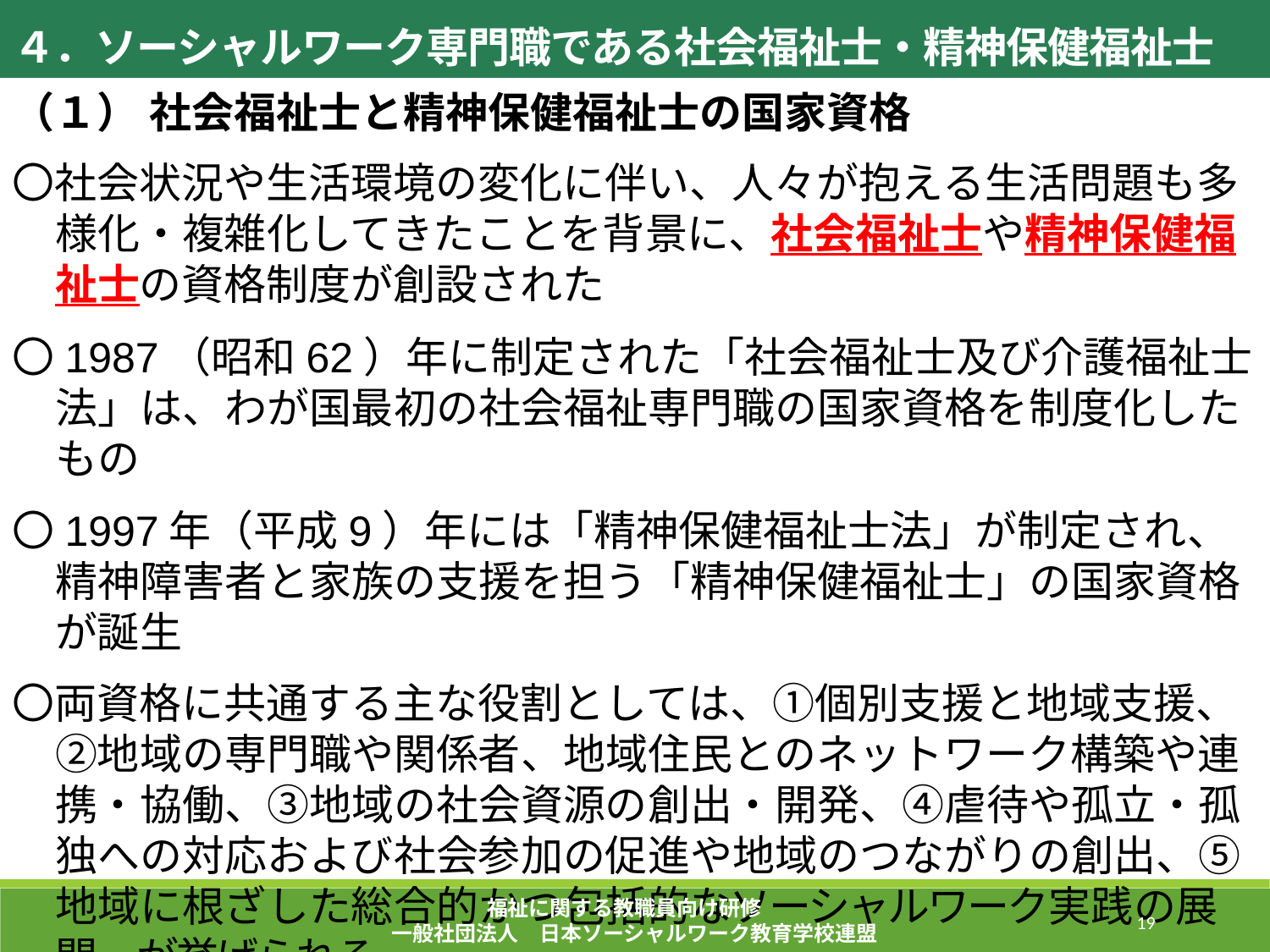

４．ソーシャルワーク専門職である社会福祉士・精神保健福祉士
（１） 社会福祉士と精神保健福祉士の国家資格
〇社会状況や生活環境の変化に伴い、人々が抱える生活問題も多様化・複雑化してきたことを背景に、社会福祉士や精神保健福祉士の資格制度が創設された
〇1987（昭和62）年に制定された「社会福祉士及び介護福祉士法」は、わが国最初の社会福祉専門職の国家資格を制度化したもの
〇1997年（平成9）年には「精神保健福祉士法」が制定され、精神障害者と家族の支援を担う「精神保健福祉士」の国家資格が誕生
〇両資格に共通する主な役割としては、①個別支援と地域支援、②地域の専門職や関係者、地域住民とのネットワーク構築や連携・協働、③地域の社会資源の創出・開発、④虐待や孤立・孤独への対応および社会参加の促進や地域のつながりの創出、⑤地域に根ざした総合的かつ包括的なソーシャルワーク実践の展開、が挙げられる
福祉に関する教職員向け研修
一般社団法人　日本ソーシャルワーク教育学校連盟
19